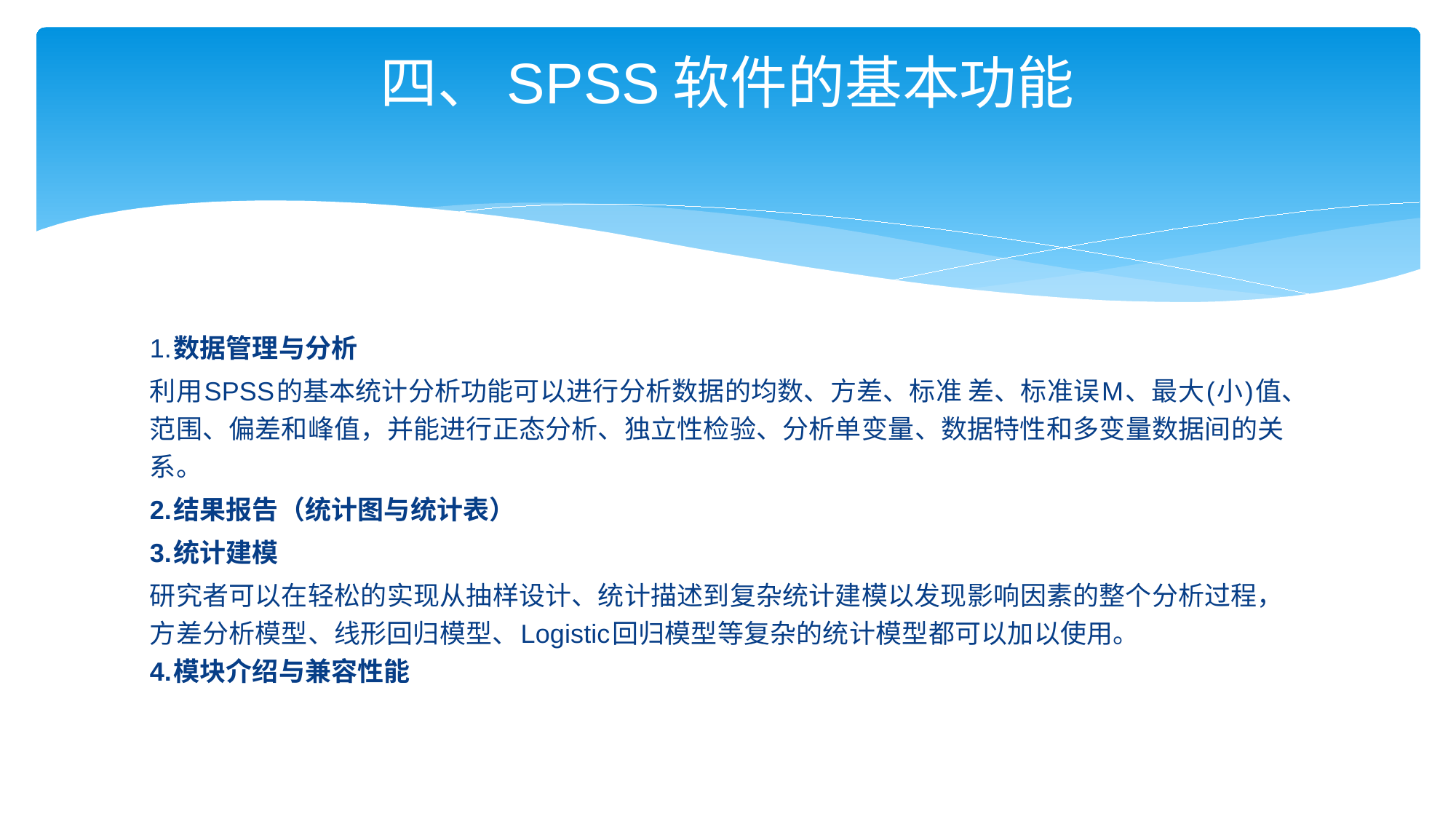

# 四、SPSS软件的基本功能
1.数据管理与分析
利用SPSS的基本统计分析功能可以进行分析数据的均数、方差、标准 差、标准误M、最大(小)值、范围、偏差和峰值，并能进行正态分析、独立性检验、分析单变量、数据特性和多变量数据间的关系。
2.结果报告（统计图与统计表）
3.统计建模
研究者可以在轻松的实现从抽样设计、统计描述到复杂统计建模以发现影响因素的整个分析过程，方差分析模型、线形回归模型、Logistic回归模型等复杂的统计模型都可以加以使用。
4.模块介绍与兼容性能